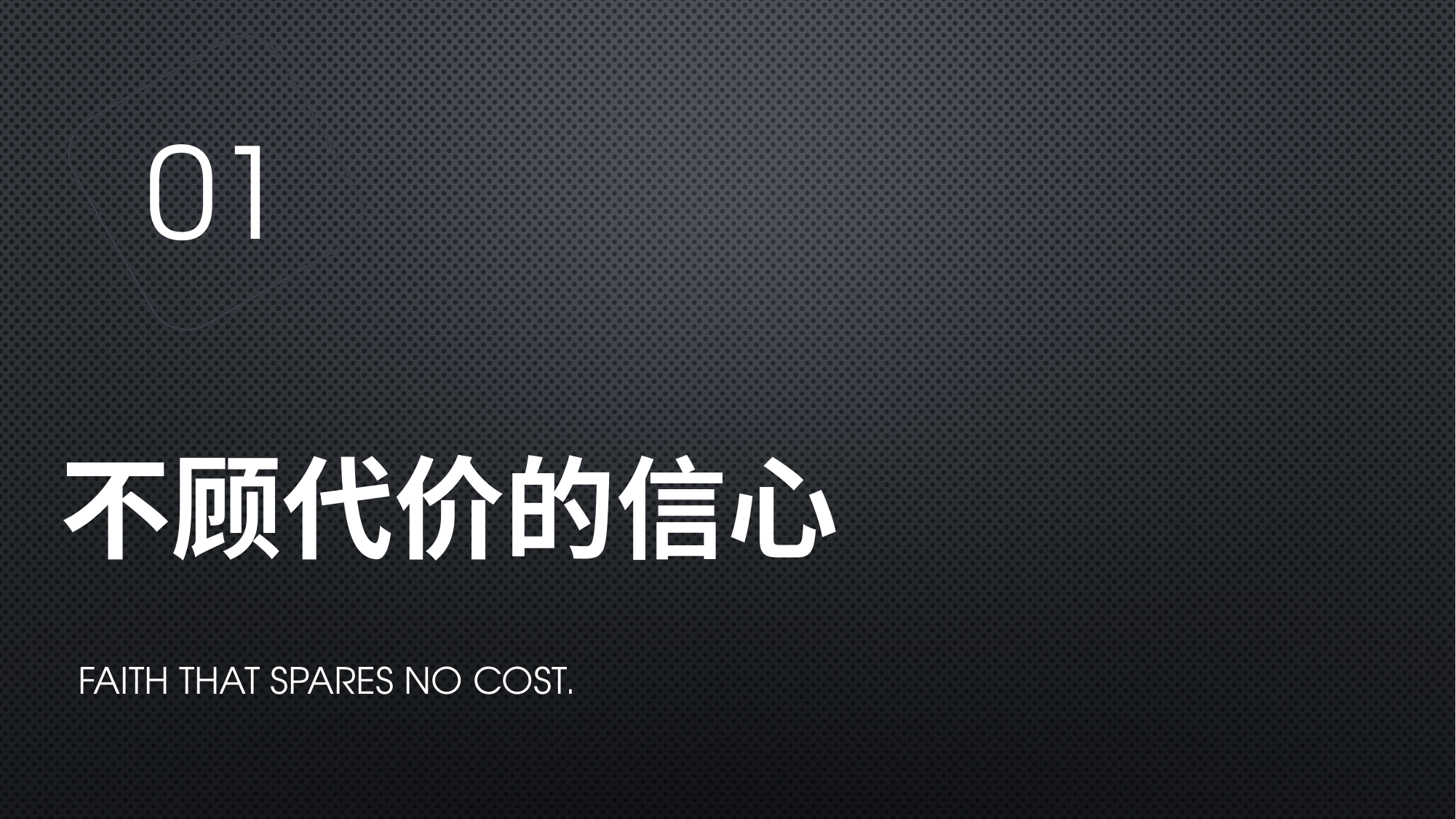

01
# 不顾代价的信心
Faith That Spares No Cost.